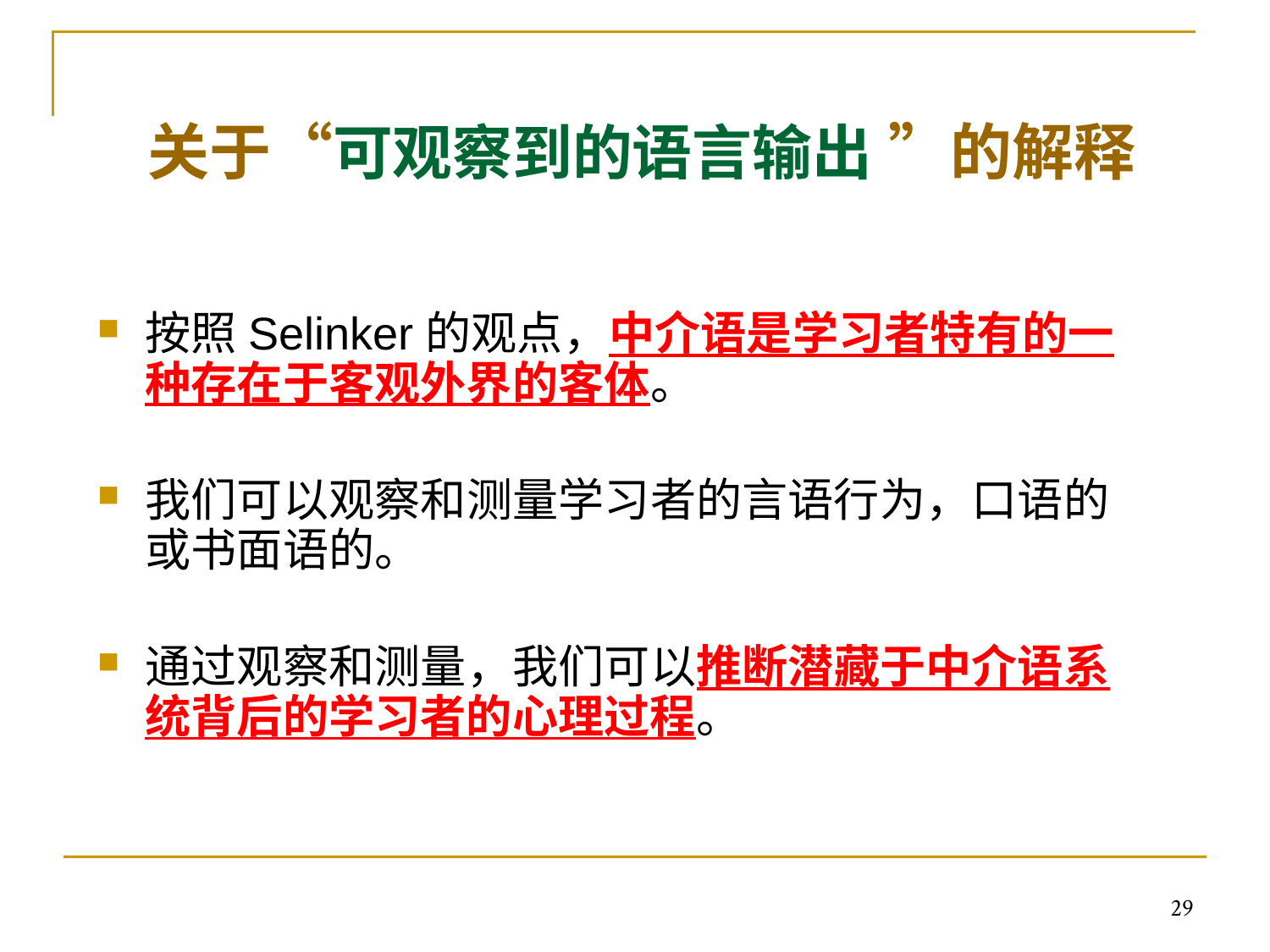

# 关于“可观察到的语言输出 ”的解释
按照Selinker的观点，中介语是学习者特有的一种存在于客观外界的客体。

我们可以观察和测量学习者的言语行为，口语的或书面语的。

通过观察和测量，我们可以推断潜藏于中介语系统背后的学习者的心理过程。
29